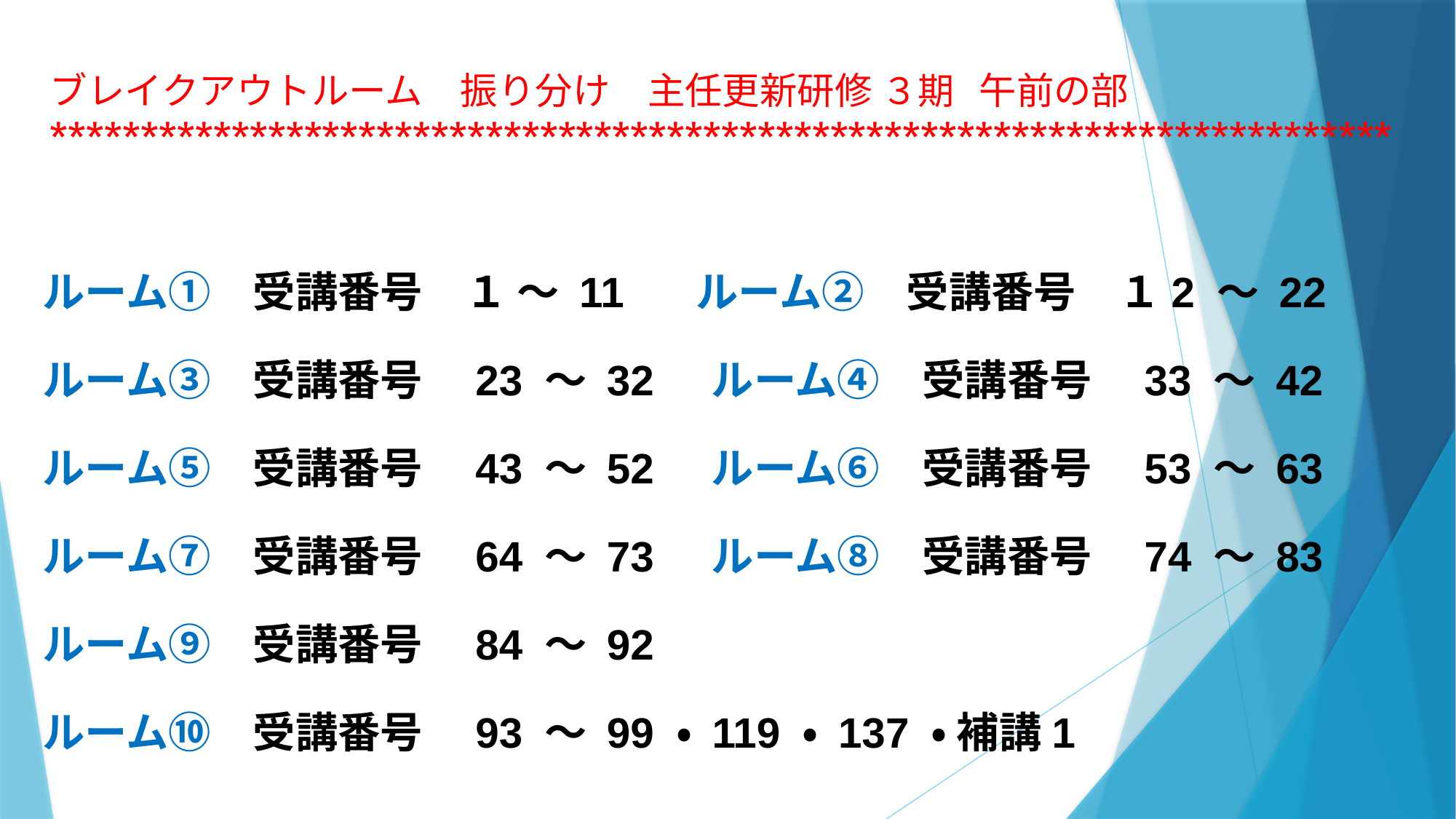

# ブレイクアウトルーム　振り分け　主任更新研修 ３期   午前の部 **************************************************************************
ルーム①　受講番号　１ ～ 11　  ルーム②　受講番号　１2 ～ 22
ルーム③　受講番号　23 ～ 32    ルーム④　受講番号　33 ～ 42
ルーム⑤　受講番号　43 ～ 52    ルーム⑥　受講番号　53 ～ 63
ルーム⑦　受講番号　64 ～ 73    ルーム⑧　受講番号　74 ～ 83
ルーム⑨　受講番号　84 ～ 92
ルーム⑩　受講番号　93 ～ 99 ・ 119 ・ 137 ・ 補講1